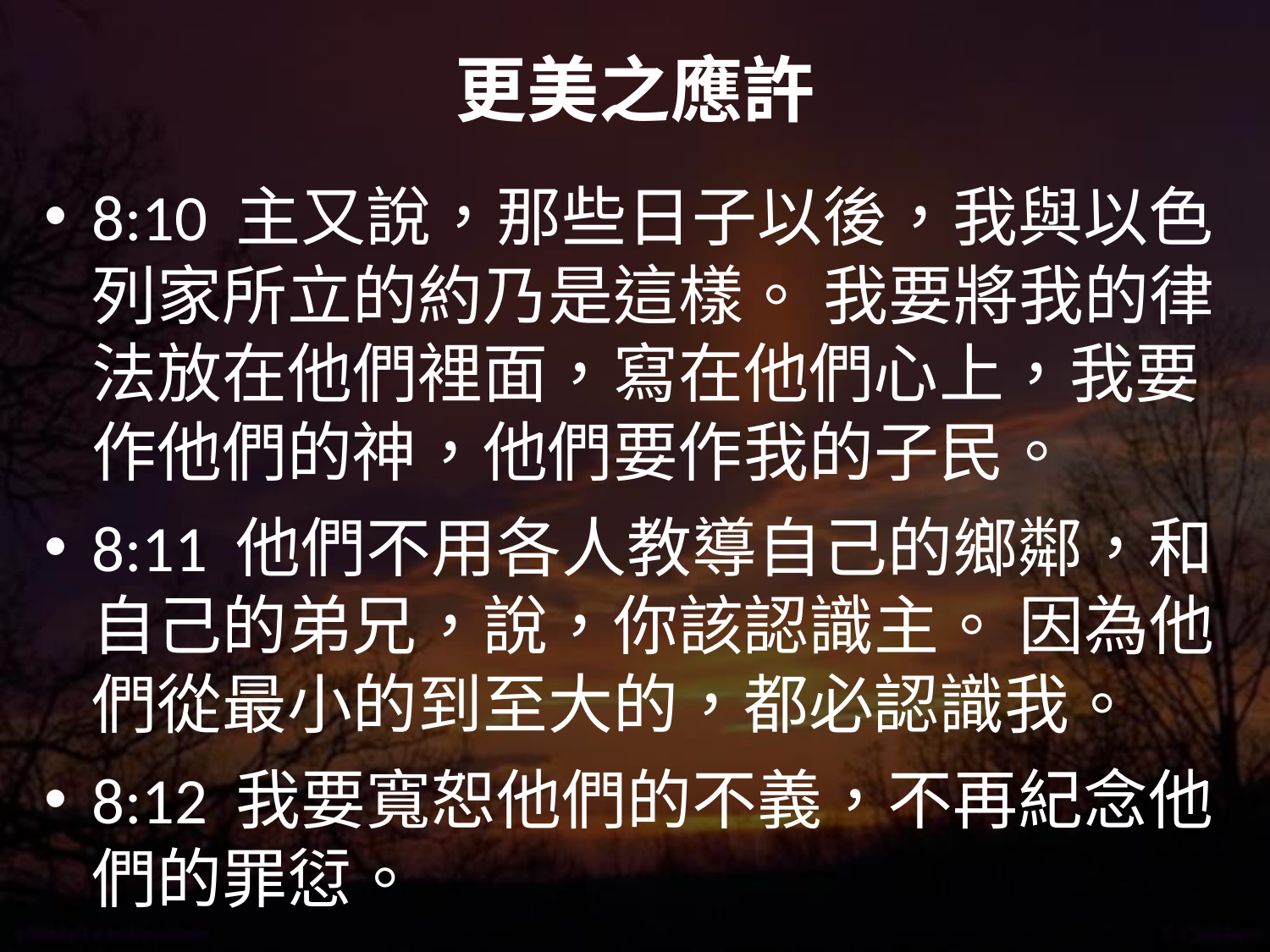

# 更美之應許
8:10 主又說，那些日子以後，我與以色列家所立的約乃是這樣。 我要將我的律法放在他們裡面，寫在他們心上，我要作他們的神，他們要作我的子民。
8:11 他們不用各人教導自己的鄉鄰，和自己的弟兄，說，你該認識主。 因為他們從最小的到至大的，都必認識我。
8:12 我要寬恕他們的不義，不再紀念他們的罪愆。